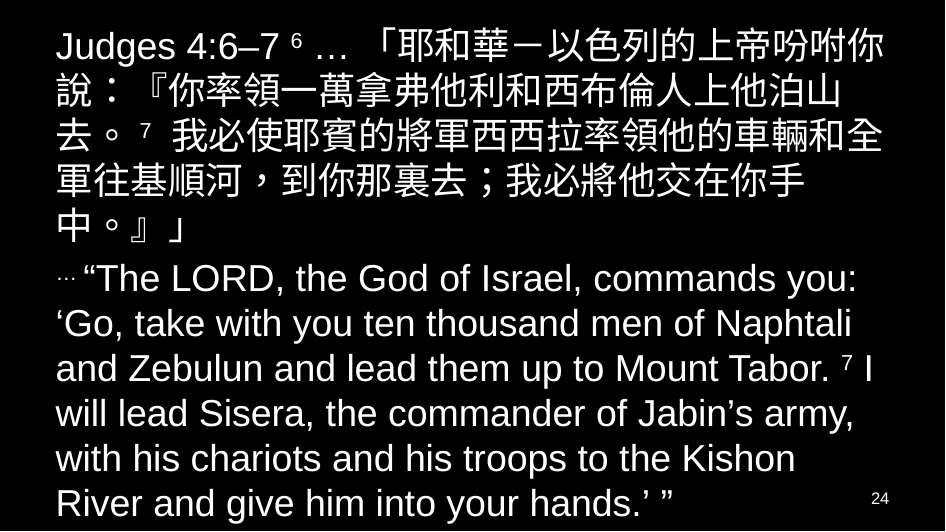

Judges 4:6–7 6 …「耶和華－以色列的上帝吩咐你說：『你率領一萬拿弗他利和西布倫人上他泊山去。7 我必使耶賓的將軍西西拉率領他的車輛和全軍往基順河，到你那裏去；我必將他交在你手中。』」
… “The Lord, the God of Israel, commands you: ‘Go, take with you ten thousand men of Naphtali and Zebulun and lead them up to Mount Tabor. 7 I will lead Sisera, the commander of Jabin’s army, with his chariots and his troops to the Kishon River and give him into your hands.’ ”

24